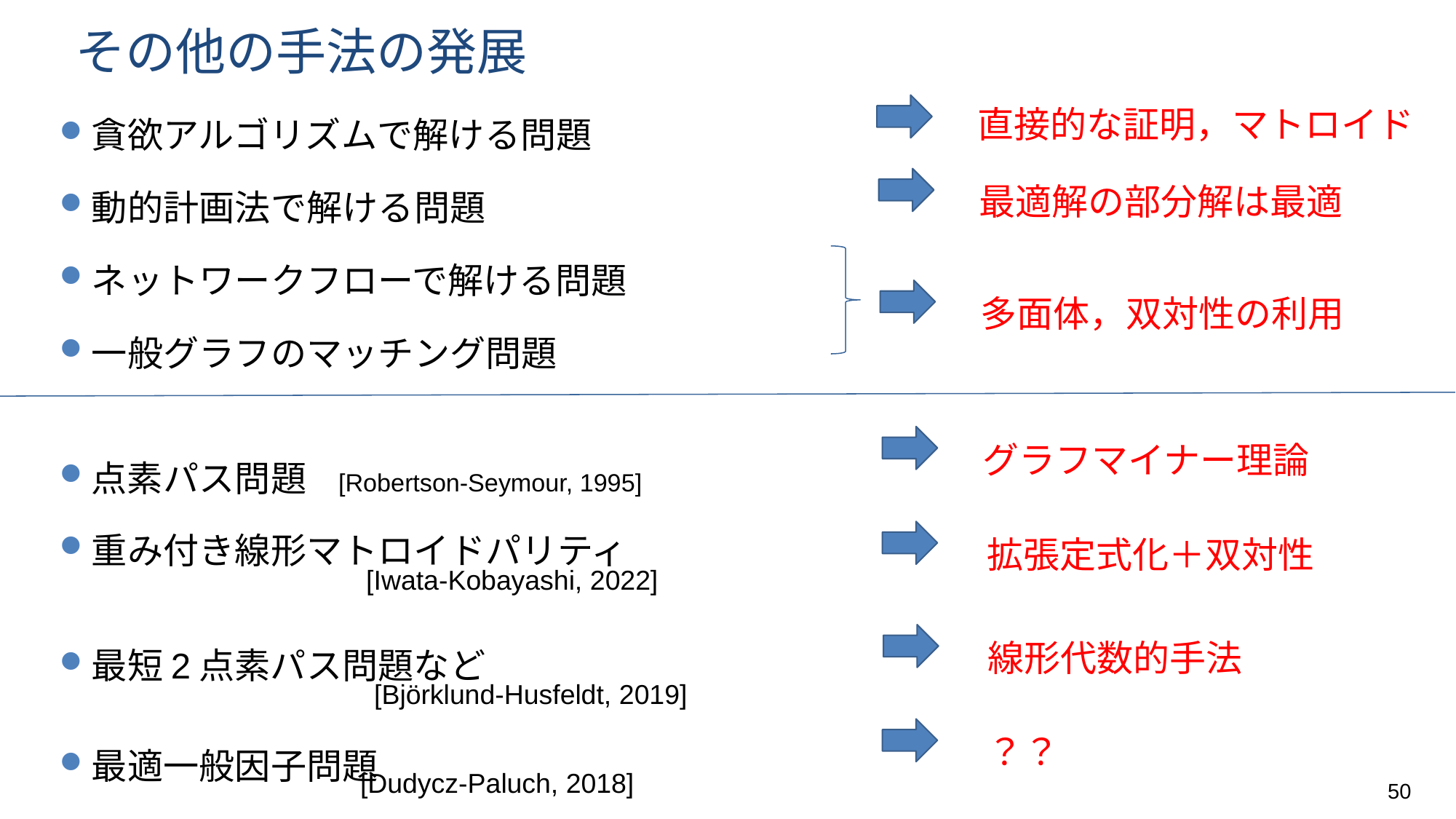

# その他の手法の発展
直接的な証明，マトロイド
貪欲アルゴリズムで解ける問題
動的計画法で解ける問題
ネットワークフローで解ける問題
一般グラフのマッチング問題

点素パス問題   [Robertson-Seymour, 1995]
重み付き線形マトロイドパリティ

最短2点素パス問題など

最適一般因子問題

最適解の部分解は最適

多面体，双対性の利用

グラフマイナー理論

拡張定式化＋双対性

[Iwata-Kobayashi, 2022]
線形代数的手法

[Björklund-Husfeldt, 2019]
？？

[Dudycz-Paluch, 2018]
50